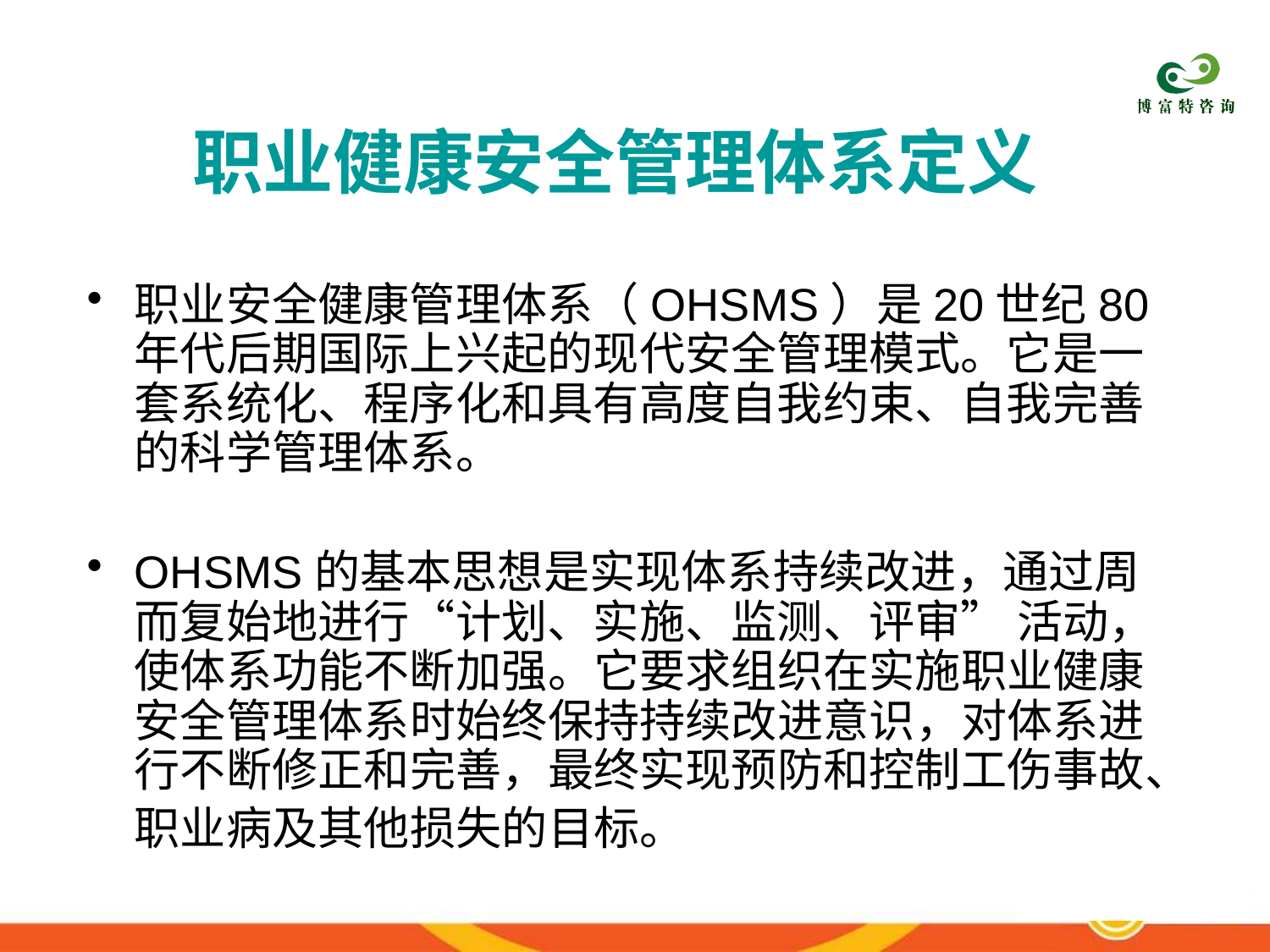

# 职业健康安全管理体系定义
职业安全健康管理体系（OHSMS）是20世纪80年代后期国际上兴起的现代安全管理模式。它是一套系统化、程序化和具有高度自我约束、自我完善的科学管理体系。

OHSMS的基本思想是实现体系持续改进，通过周而复始地进行“计划、实施、监测、评审” 活动，使体系功能不断加强。它要求组织在实施职业健康安全管理体系时始终保持持续改进意识，对体系进行不断修正和完善，最终实现预防和控制工伤事故、职业病及其他损失的目标。